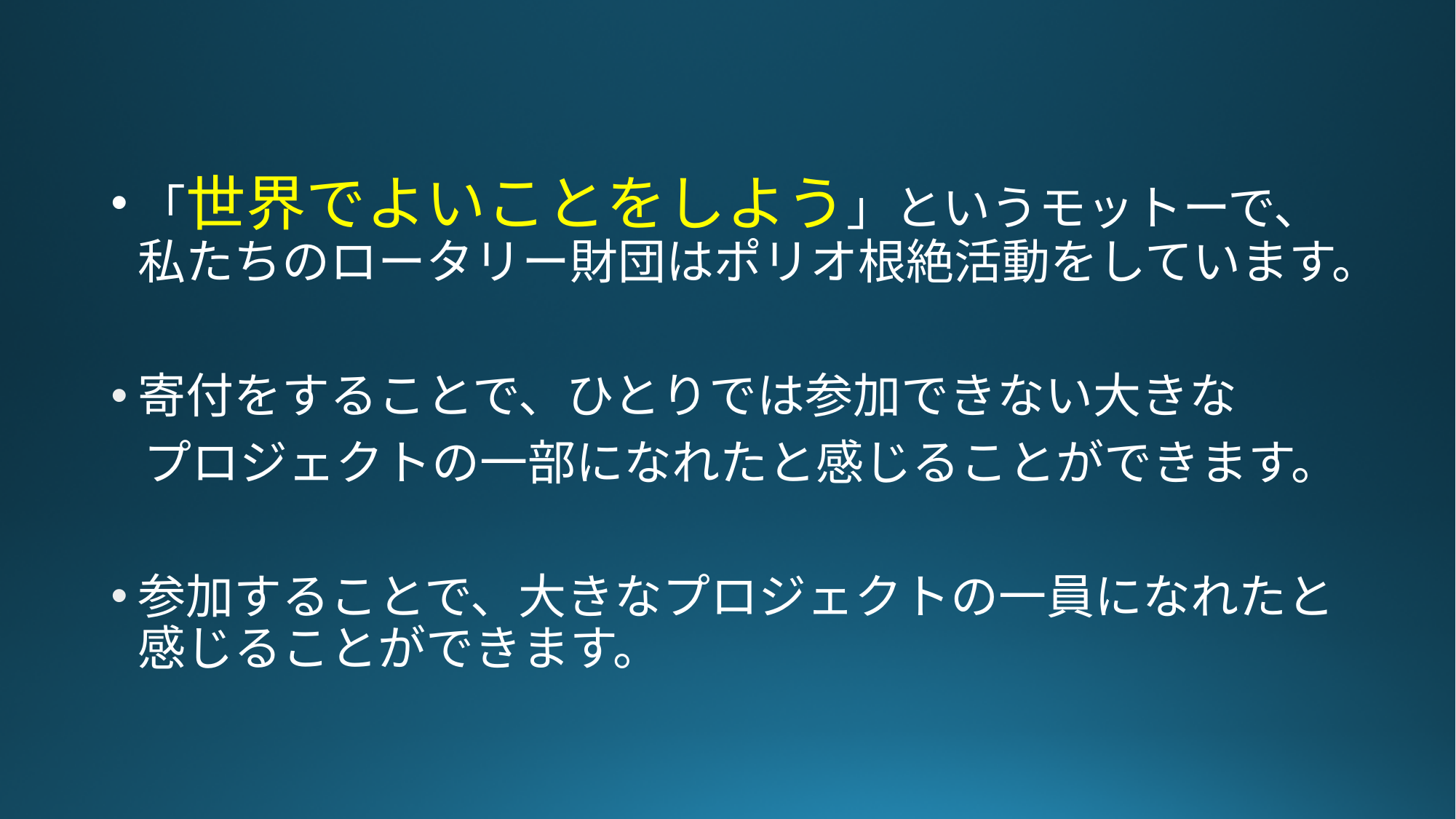

#
「世界でよいことをしよう」というモットーで、私たちのロータリー財団はポリオ根絶活動をしています。

寄付をすることで、ひとりでは参加できない大きな
  プロジェクトの一部になれたと感じることができます。

参加することで、大きなプロジェクトの一員になれたと感じることができます。